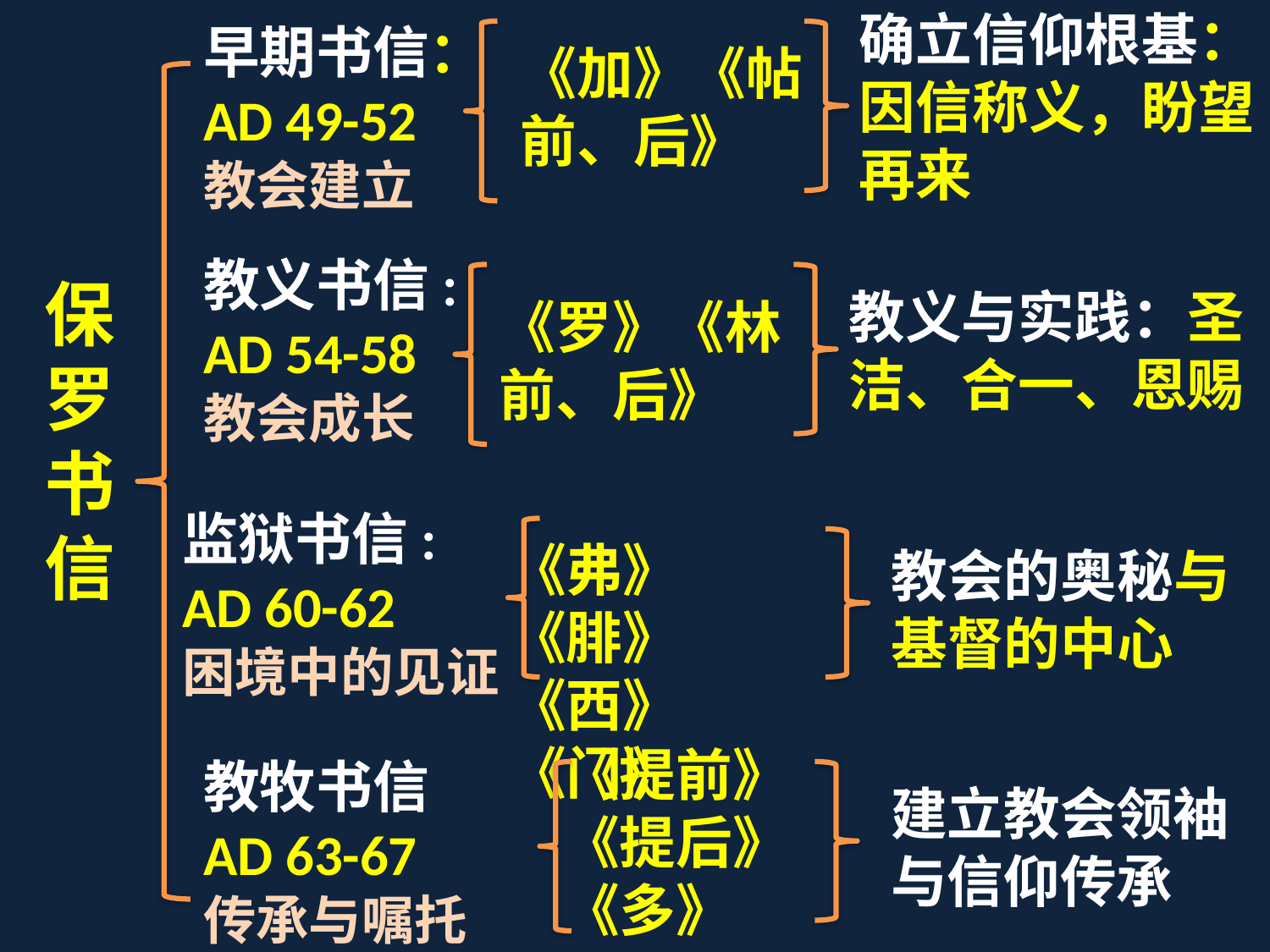

确立信仰根基：因信称义，盼望再来

《加》《帖前、后》
早期书信：AD 49-52
教会建立

保罗书信

教义书信:
AD 54-58
教会成长
《罗》《林前、后》

教义与实践：圣洁、合一、恩赐

《弗》《腓》《西》《门》

监狱书信:
AD 60-62
困境中的见证
教会的奥秘与基督的中心

建立教会领袖与信仰传承
《提前》
《提后》《多》
教牧书信
AD 63-67
传承与嘱托